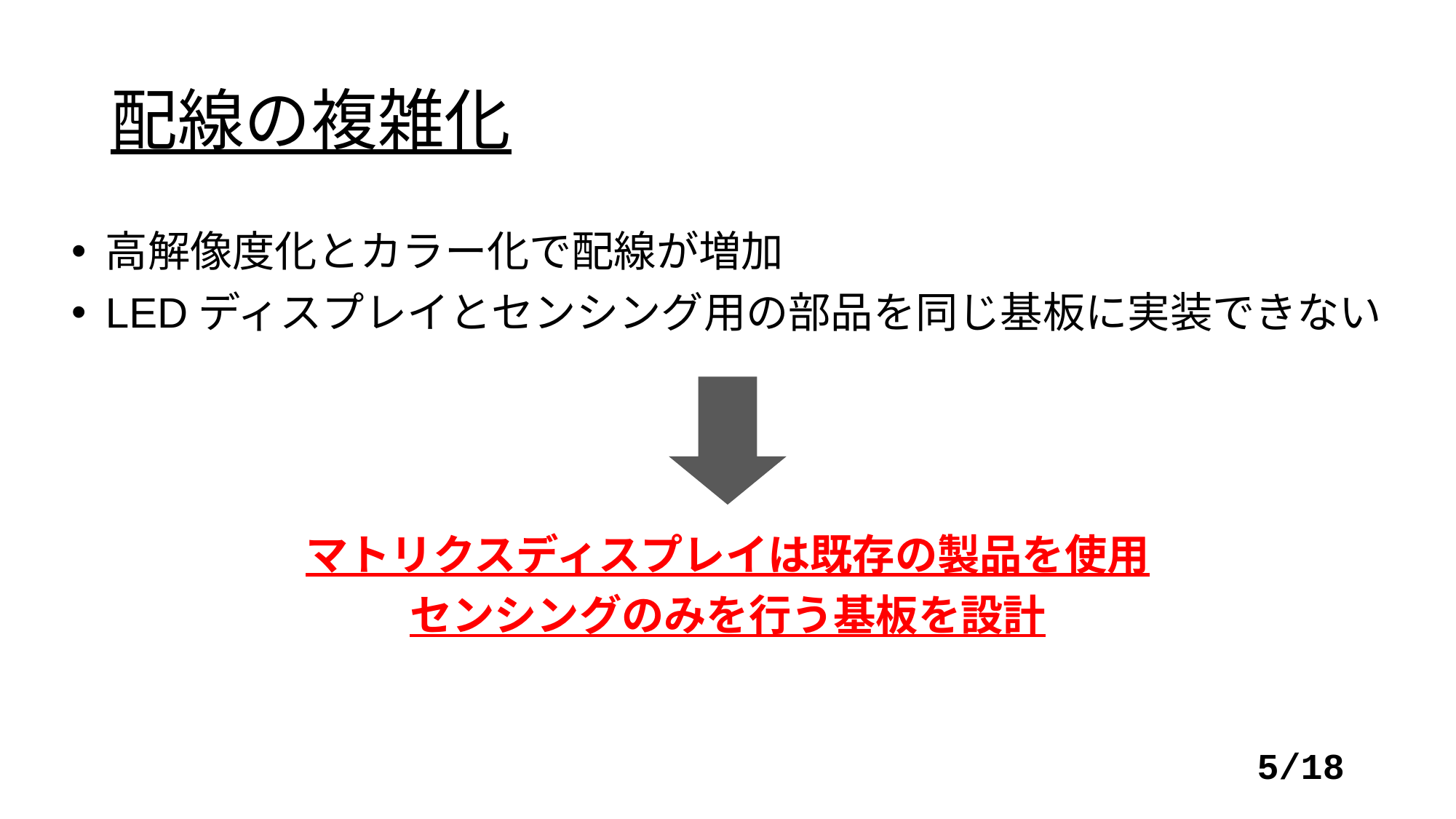

# 配線の複雑化
高解像度化とカラー化で配線が増加
LEDディスプレイとセンシング用の部品を同じ基板に実装できない

マトリクスディスプレイは既存の製品を使用
センシングのみを行う基板を設計
5/18